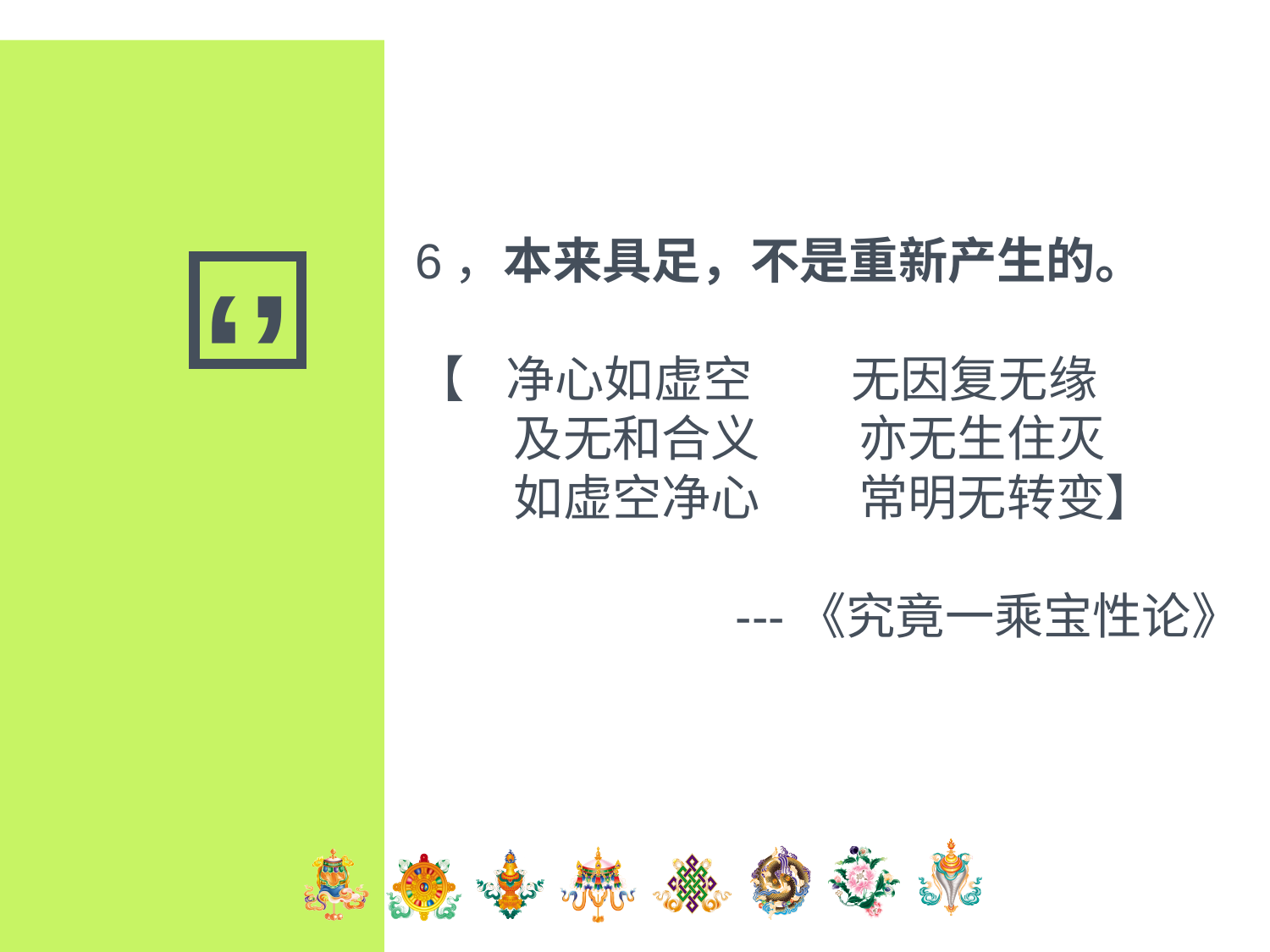

6，本来具足，不是重新产生的。

【   净心如虚空　　无因复无缘
　　及无和合义　　亦无生住灭
　　如虚空净心　　常明无转变】

---《究竟一乘宝性论》